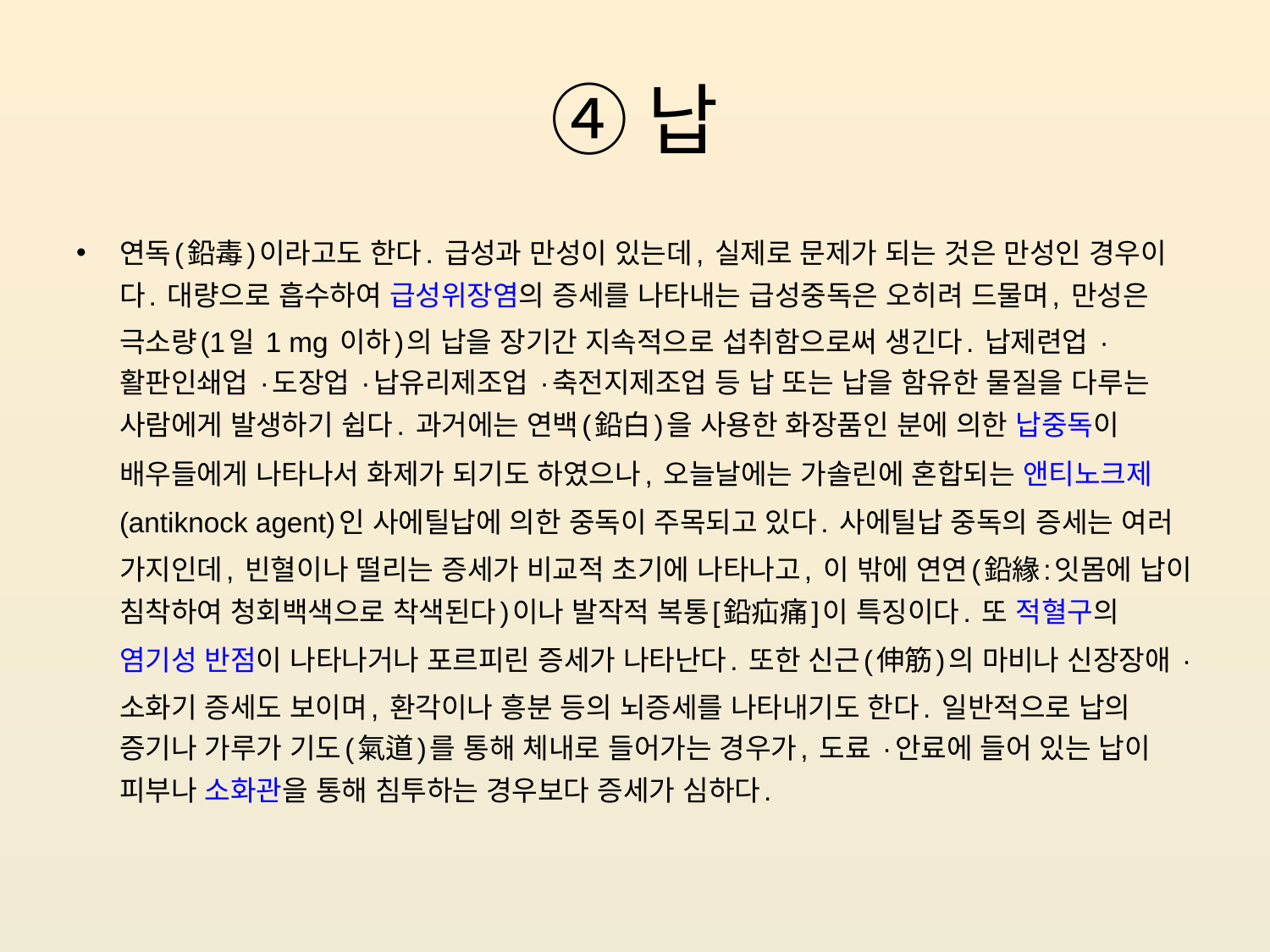

# ④납
연독(鉛毒)이라고도 한다. 급성과 만성이 있는데, 실제로 문제가 되는 것은 만성인 경우이다. 대량으로 흡수하여 급성위장염의 증세를 나타내는 급성중독은 오히려 드물며, 만성은 극소량(1일 1 mg 이하)의 납을 장기간 지속적으로 섭취함으로써 생긴다. 납제련업 ·활판인쇄업 ·도장업 ·납유리제조업 ·축전지제조업 등 납 또는 납을 함유한 물질을 다루는 사람에게 발생하기 쉽다. 과거에는 연백(鉛白)을 사용한 화장품인 분에 의한 납중독이 배우들에게 나타나서 화제가 되기도 하였으나, 오늘날에는 가솔린에 혼합되는 앤티노크제(antiknock agent)인 사에틸납에 의한 중독이 주목되고 있다. 사에틸납 중독의 증세는 여러 가지인데, 빈혈이나 떨리는 증세가 비교적 초기에 나타나고, 이 밖에 연연(鉛緣:잇몸에 납이 침착하여 청회백색으로 착색된다)이나 발작적 복통[鉛疝痛]이 특징이다. 또 적혈구의 염기성 반점이 나타나거나 포르피린 증세가 나타난다. 또한 신근(伸筋)의 마비나 신장장애 ·소화기 증세도 보이며, 환각이나 흥분 등의 뇌증세를 나타내기도 한다. 일반적으로 납의 증기나 가루가 기도(氣道)를 통해 체내로 들어가는 경우가, 도료 ·안료에 들어 있는 납이 피부나 소화관을 통해 침투하는 경우보다 증세가 심하다.